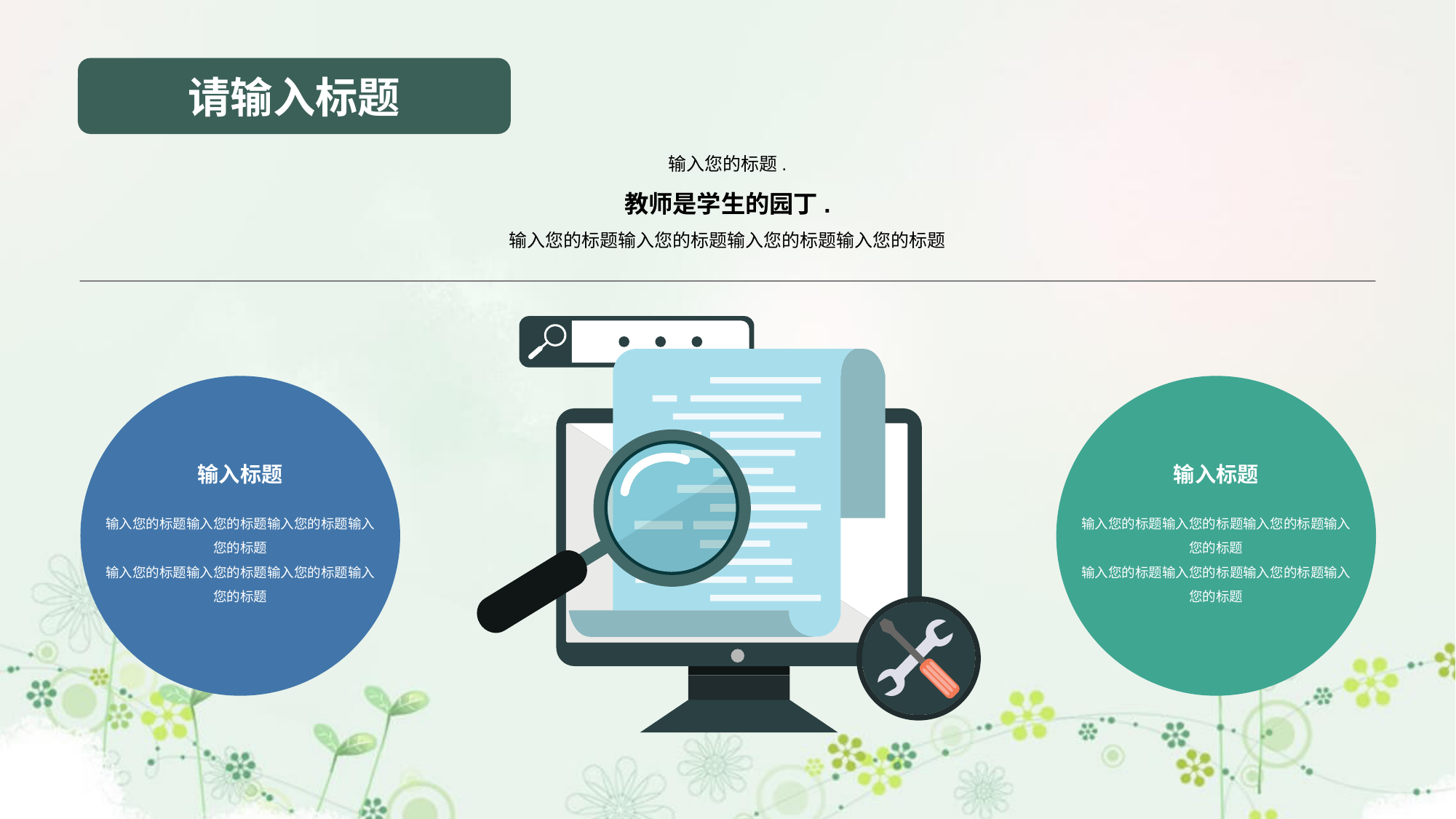

输入您的标题.
教师是学生的园丁.
输入您的标题输入您的标题输入您的标题输入您的标题

输入标题
输入标题
输入您的标题输入您的标题输入您的标题输入您的标题
输入您的标题输入您的标题输入您的标题输入您的标题
输入您的标题输入您的标题输入您的标题输入您的标题
输入您的标题输入您的标题输入您的标题输入您的标题